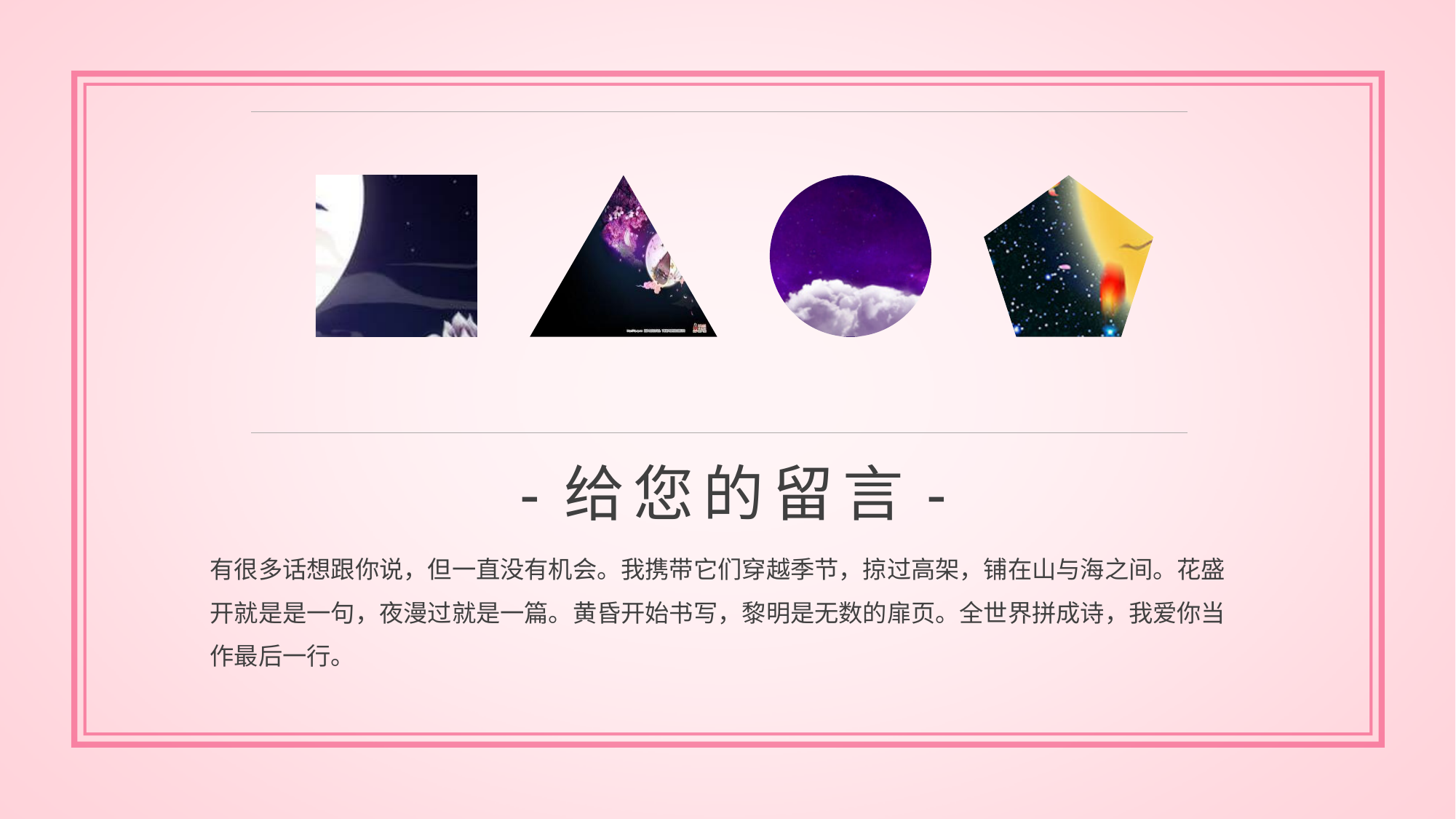

-给您的留言-
有很多话想跟你说，但一直没有机会。我携带它们穿越季节，掠过高架，铺在山与海之间。花盛开就是是一句，夜漫过就是一篇。黄昏开始书写，黎明是无数的扉页。全世界拼成诗，我爱你当作最后一行。